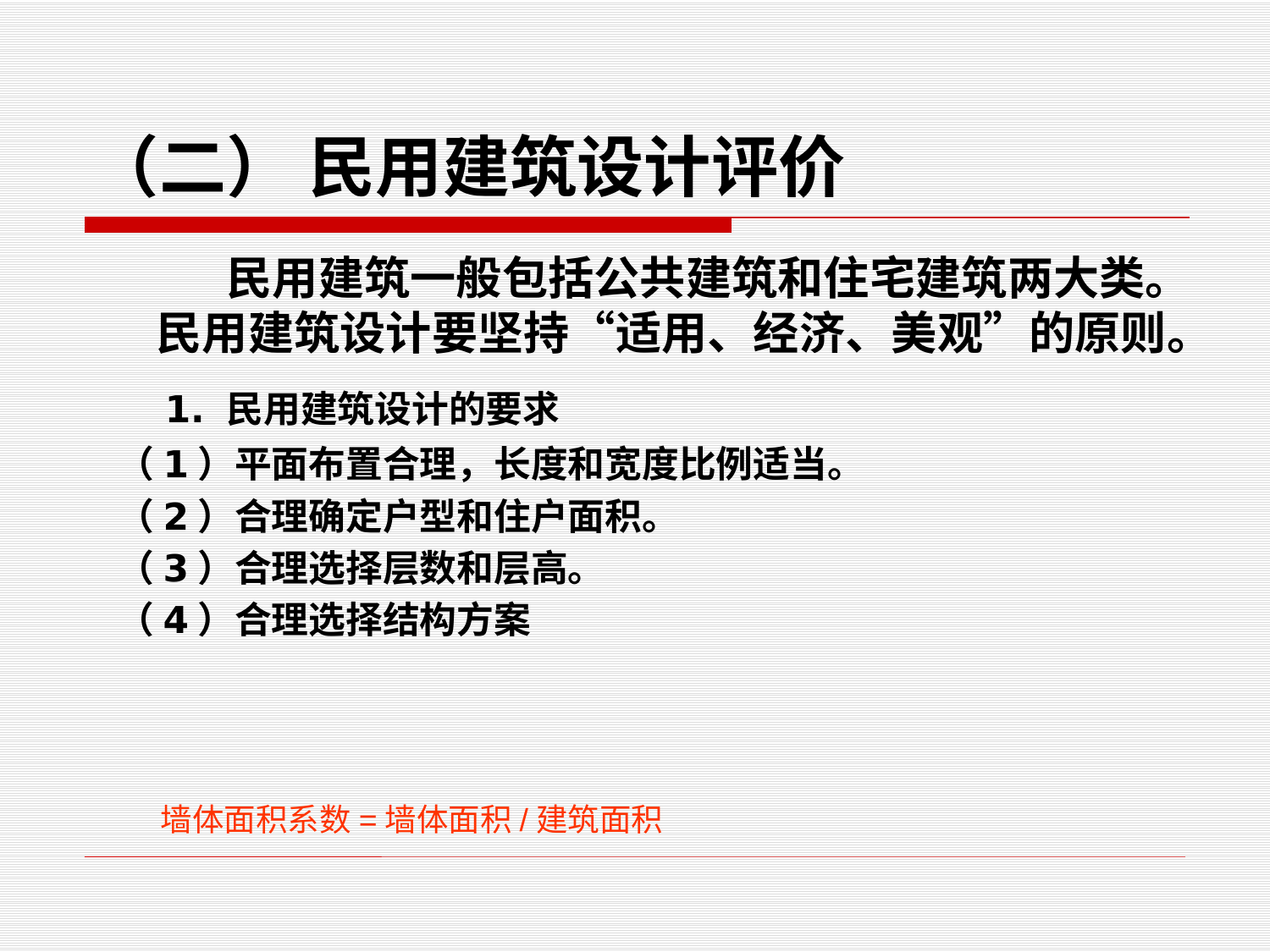

# （二） 民用建筑设计评价
            民用建筑一般包括公共建筑和住宅建筑两大类。民用建筑设计要坚持“适用、经济、美观”的原则。
    1. 民用建筑设计的要求
  （1）平面布置合理，长度和宽度比例适当。
  （2）合理确定户型和住户面积。
  （3）合理选择层数和层高。
  （4）合理选择结构方案

墙体面积系数=墙体面积/建筑面积